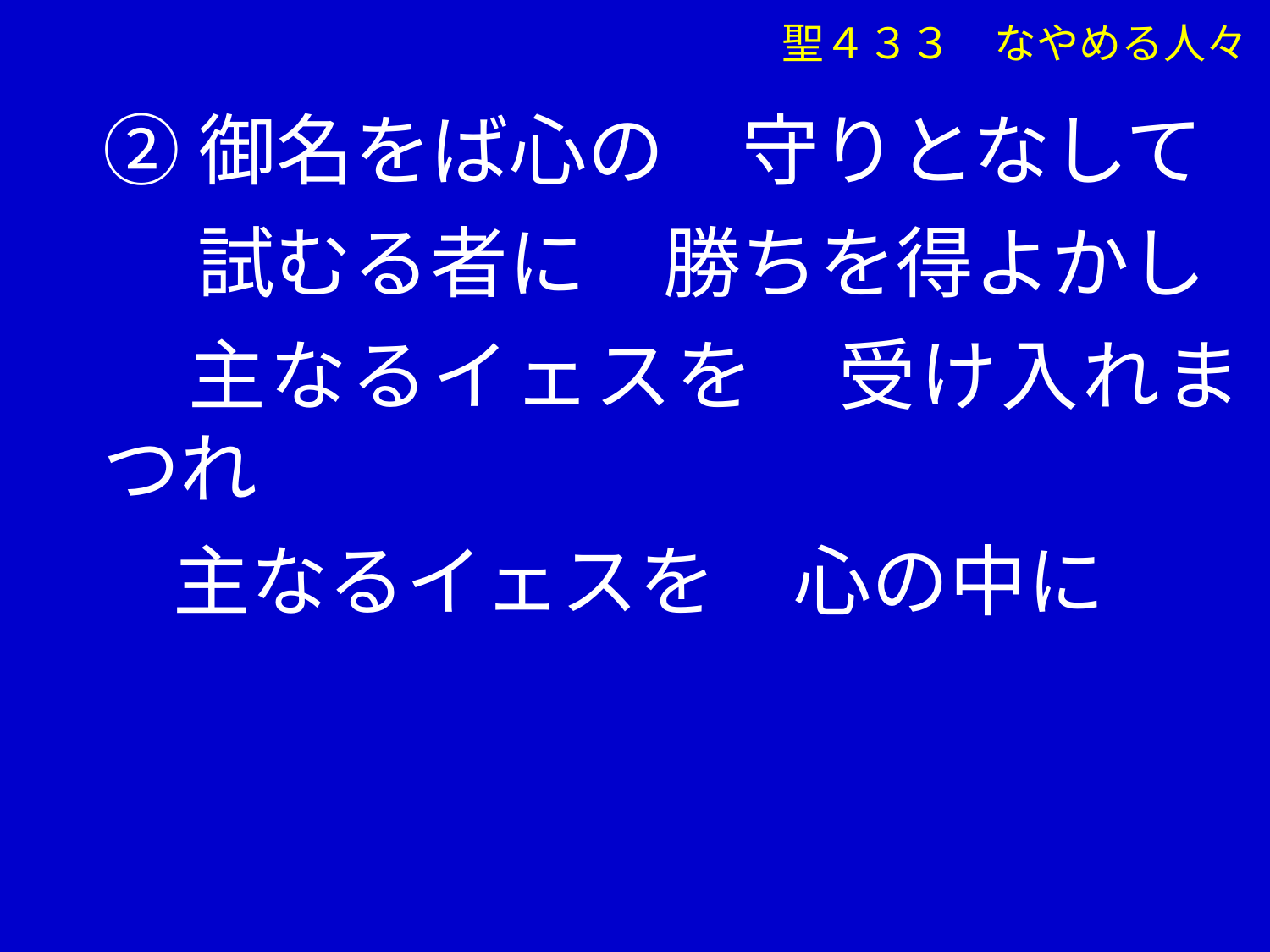

②御名をば心の　守りとなして
　 試むる者に　勝ちを得よかし
   主なるイェスを　受け入れまつれ
   主なるイェスを　心の中に
聖４３３　なやめる人々